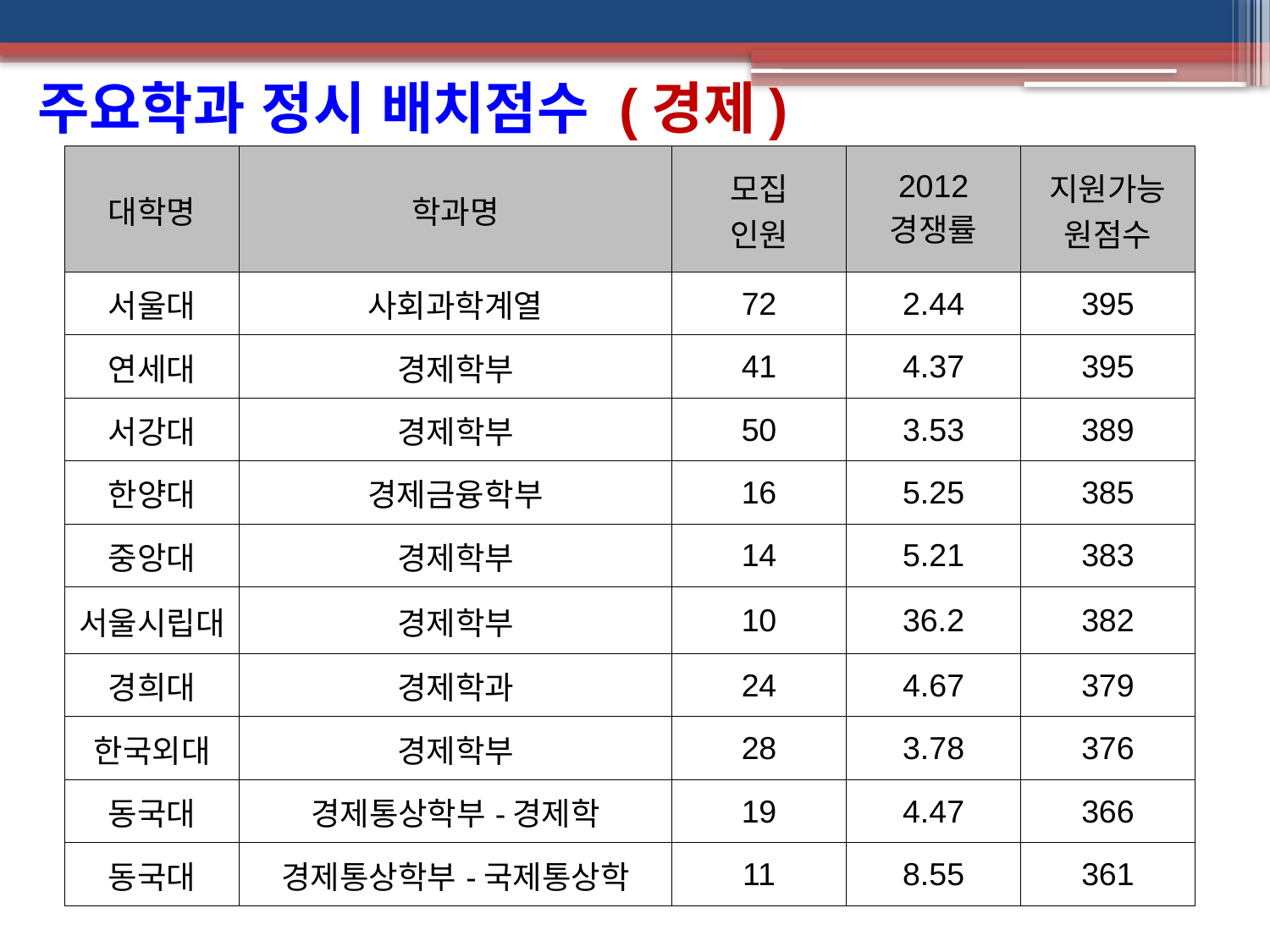

주요학과 정시 배치점수 (경제)
| 대학명 | 학과명 | 모집 인원 | 2012 경쟁률 | 지원가능 원점수 |
| --- | --- | --- | --- | --- |
| 서울대 | 사회과학계열 | 72 | 2.44 | 395 |
| 연세대 | 경제학부 | 41 | 4.37 | 395 |
| 서강대 | 경제학부 | 50 | 3.53 | 389 |
| 한양대 | 경제금융학부 | 16 | 5.25 | 385 |
| 중앙대 | 경제학부 | 14 | 5.21 | 383 |
| 서울시립대 | 경제학부 | 10 | 36.2 | 382 |
| 경희대 | 경제학과 | 24 | 4.67 | 379 |
| 한국외대 | 경제학부 | 28 | 3.78 | 376 |
| 동국대 | 경제통상학부-경제학 | 19 | 4.47 | 366 |
| 동국대 | 경제통상학부-국제통상학 | 11 | 8.55 | 361 |